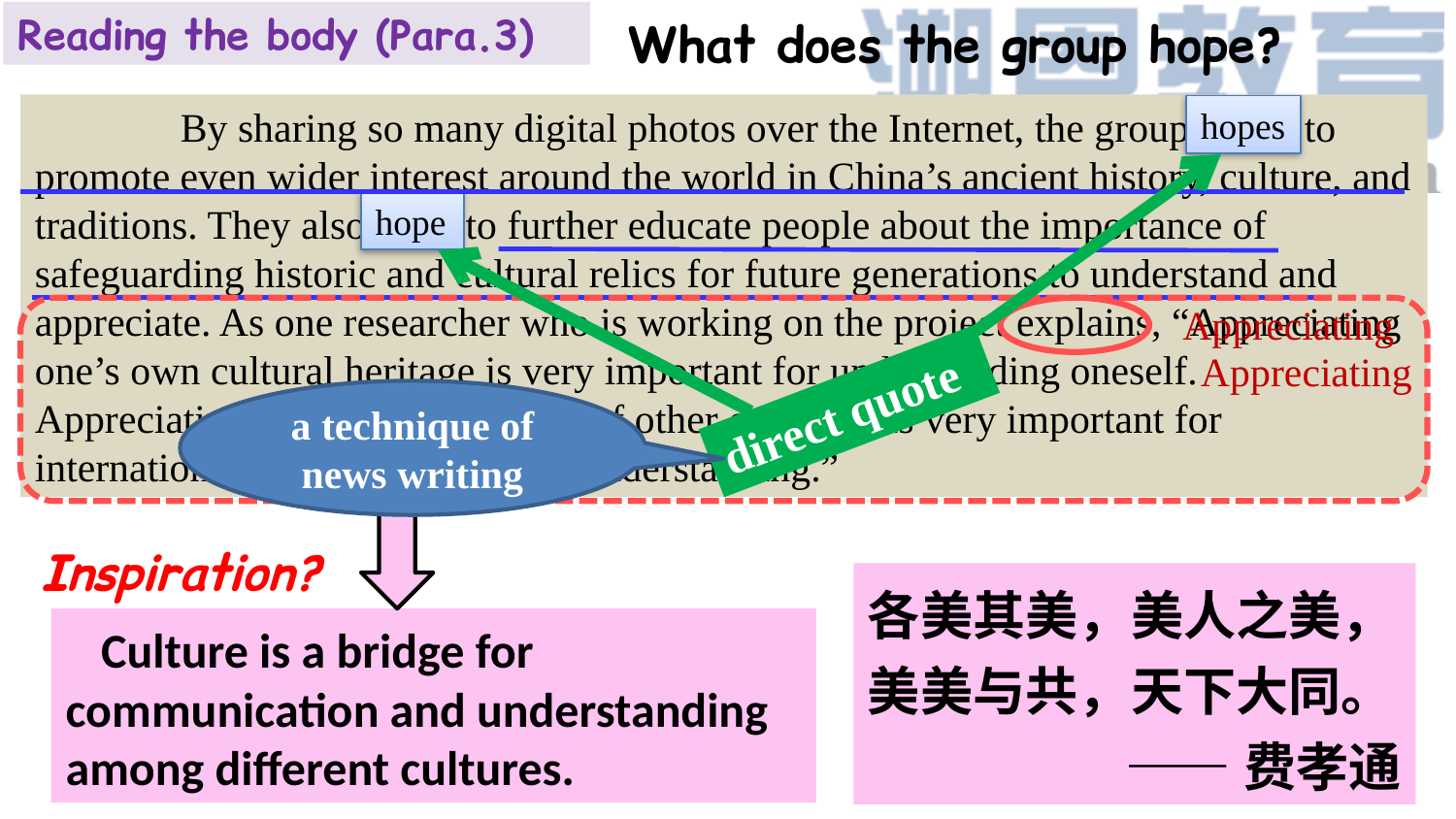

Reading the body (Para.3)
What does the group hope?
	By sharing so many digital photos over the Internet, the group hopes to promote even wider interest around the world in China’s ancient history, culture, and traditions. They also hope to further educate people about the importance of safeguarding historic and cultural relics for future generations to understand and appreciate. As one researcher who is working on the project explains, “Appreciating one’s own cultural heritage is very important for understanding oneself. Appreciating the cultural heritage of other countries is very important for international communication and understanding.”
hopes
hope
Appreciating

Appreciating
direct quote
a technique of news writing

Inspiration?
各美其美，美人之美，
美美与共，天下大同。
——费孝通
   Culture is a bridge for communication and understanding among different cultures.